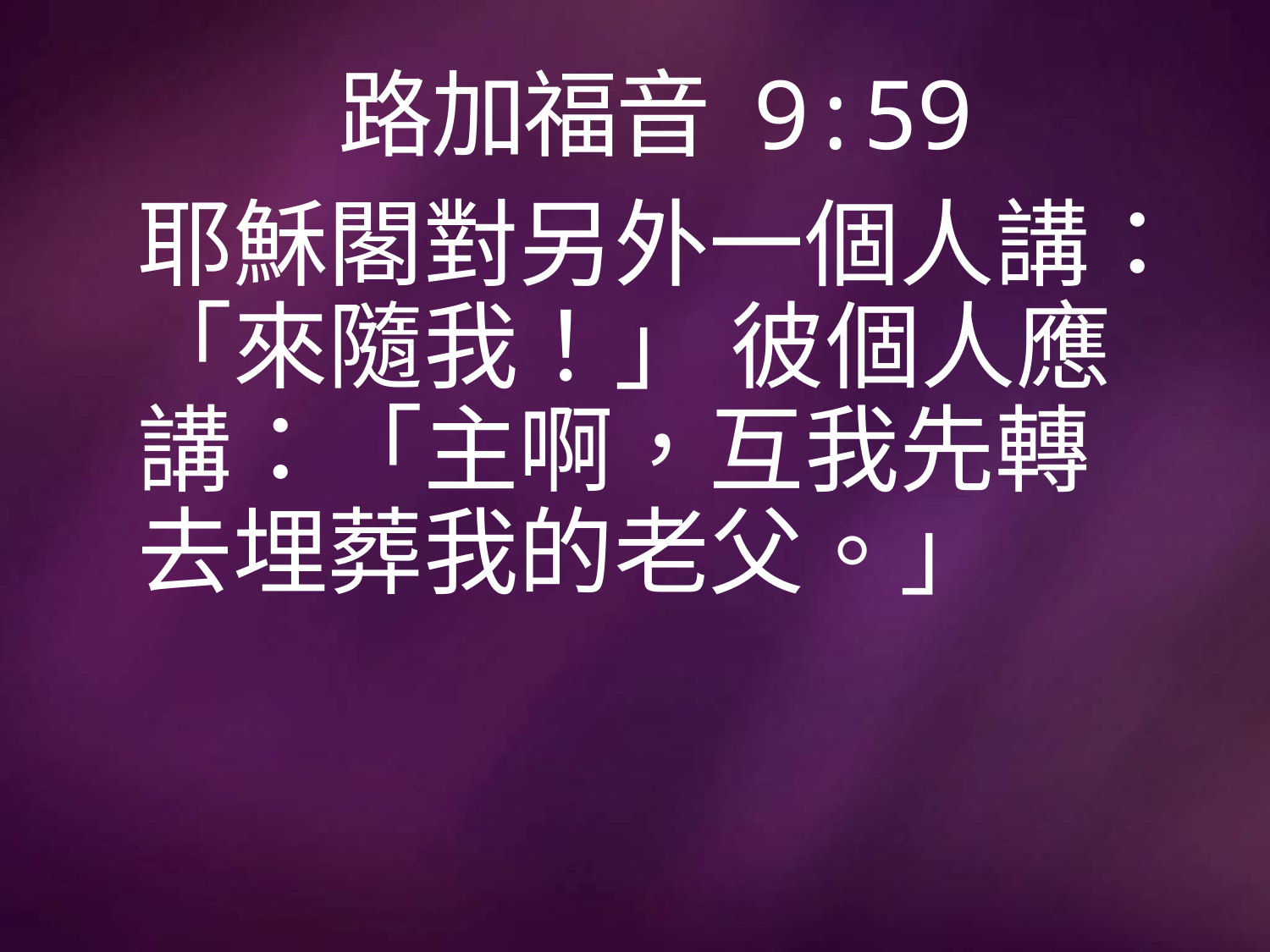

# 路加福音 9:59
耶穌閣對另外一個人講：「來隨我！」 彼個人應講：「主啊，互我先轉去埋葬我的老父。」